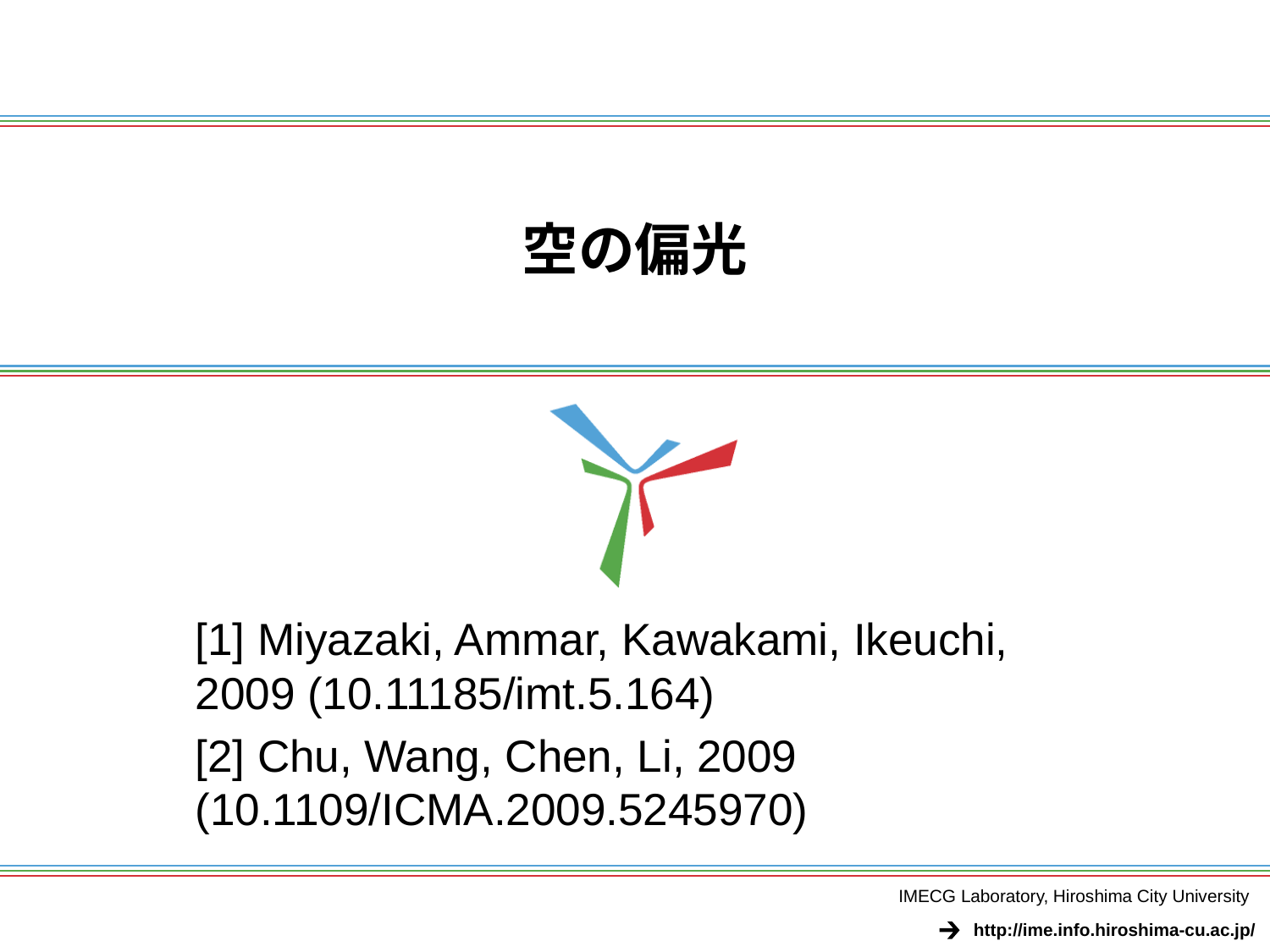

# 空の偏光
[1] Miyazaki, Ammar, Kawakami, Ikeuchi, 2009 (10.11185/imt.5.164)
[2] Chu, Wang, Chen, Li, 2009 (10.1109/ICMA.2009.5245970)